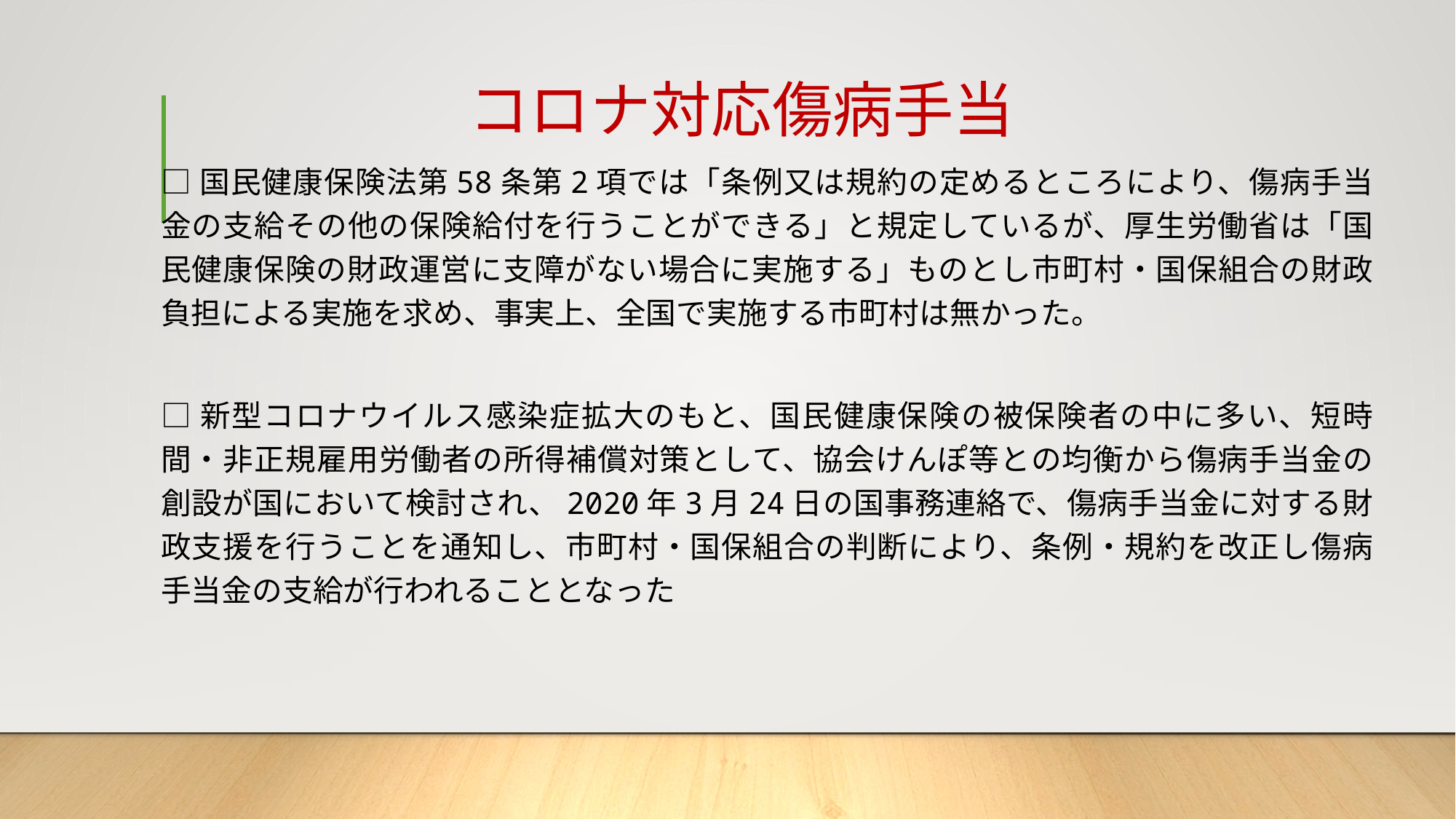

# コロナ対応傷病手当
□国民健康保険法第58条第2項では「条例又は規約の定めるところにより、傷病手当金の支給その他の保険給付を行うことができる」と規定しているが、厚生労働省は「国民健康保険の財政運営に支障がない場合に実施する」ものとし市町村・国保組合の財政負担による実施を求め、事実上、全国で実施する市町村は無かった。
□新型コロナウイルス感染症拡大のもと、国民健康保険の被保険者の中に多い、短時間・非正規雇用労働者の所得補償対策として、協会けんぽ等との均衡から傷病手当金の創設が国において検討され、2020年3月24日の国事務連絡で、傷病手当金に対する財政支援を行うことを通知し、市町村・国保組合の判断により、条例・規約を改正し傷病手当金の支給が行われることとなった